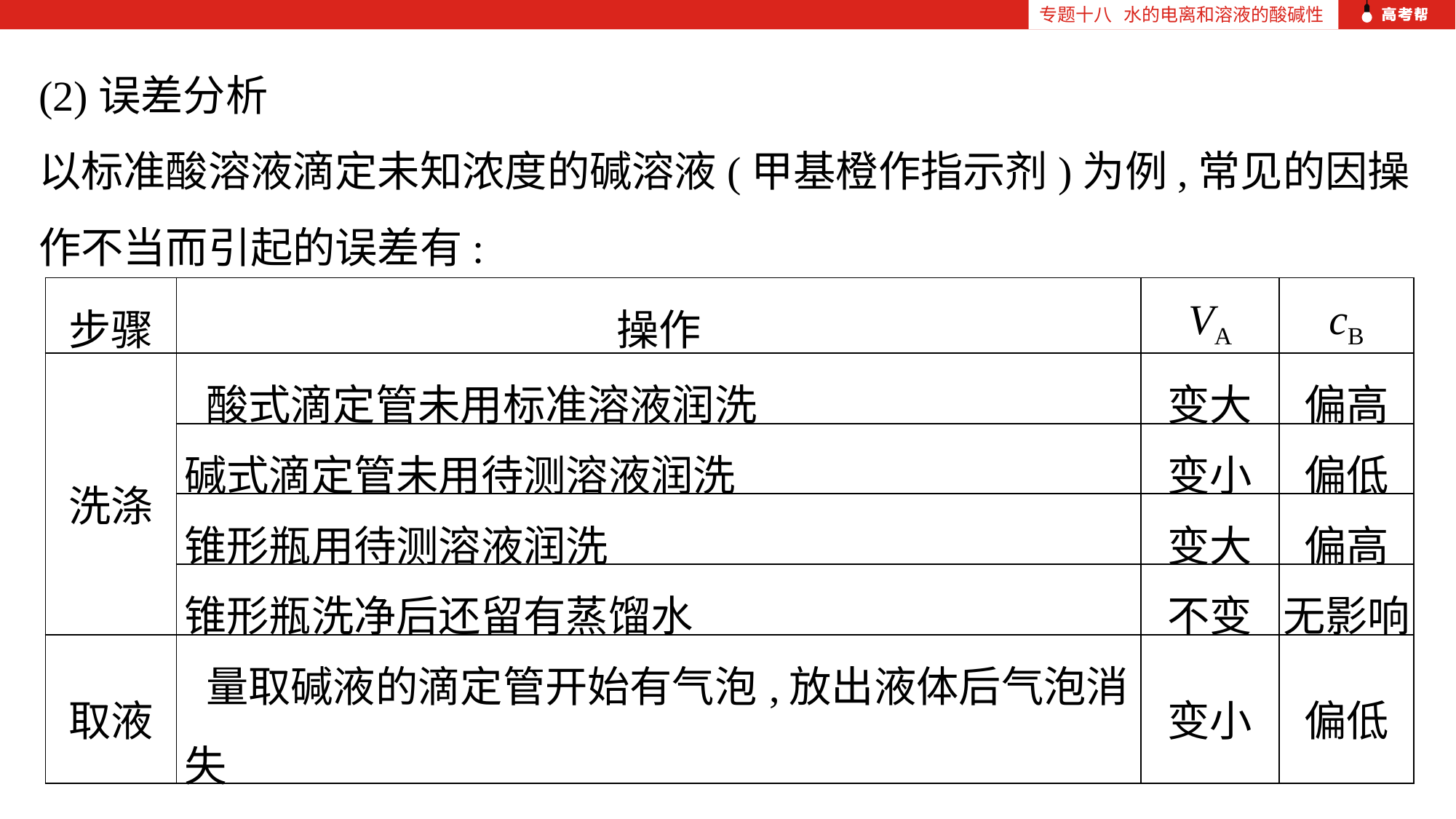

专题十八   水的电离和溶液的酸碱性

(2)误差分析
以标准酸溶液滴定未知浓度的碱溶液(甲基橙作指示剂)为例,常见的因操作不当而引起的误差有:
| 步骤 | 操作 | VA | cB |
| --- | --- | --- | --- |
| 洗涤 | 酸式滴定管未用标准溶液润洗 | 变大 | 偏高 |
|  | 碱式滴定管未用待测溶液润洗 | 变小 | 偏低 |
|  | 锥形瓶用待测溶液润洗 | 变大 | 偏高 |
|  | 锥形瓶洗净后还留有蒸馏水 | 不变 | 无影响 |
| 取液 | 量取碱液的滴定管开始有气泡,放出液体后气泡消失 | 变小 | 偏低 |